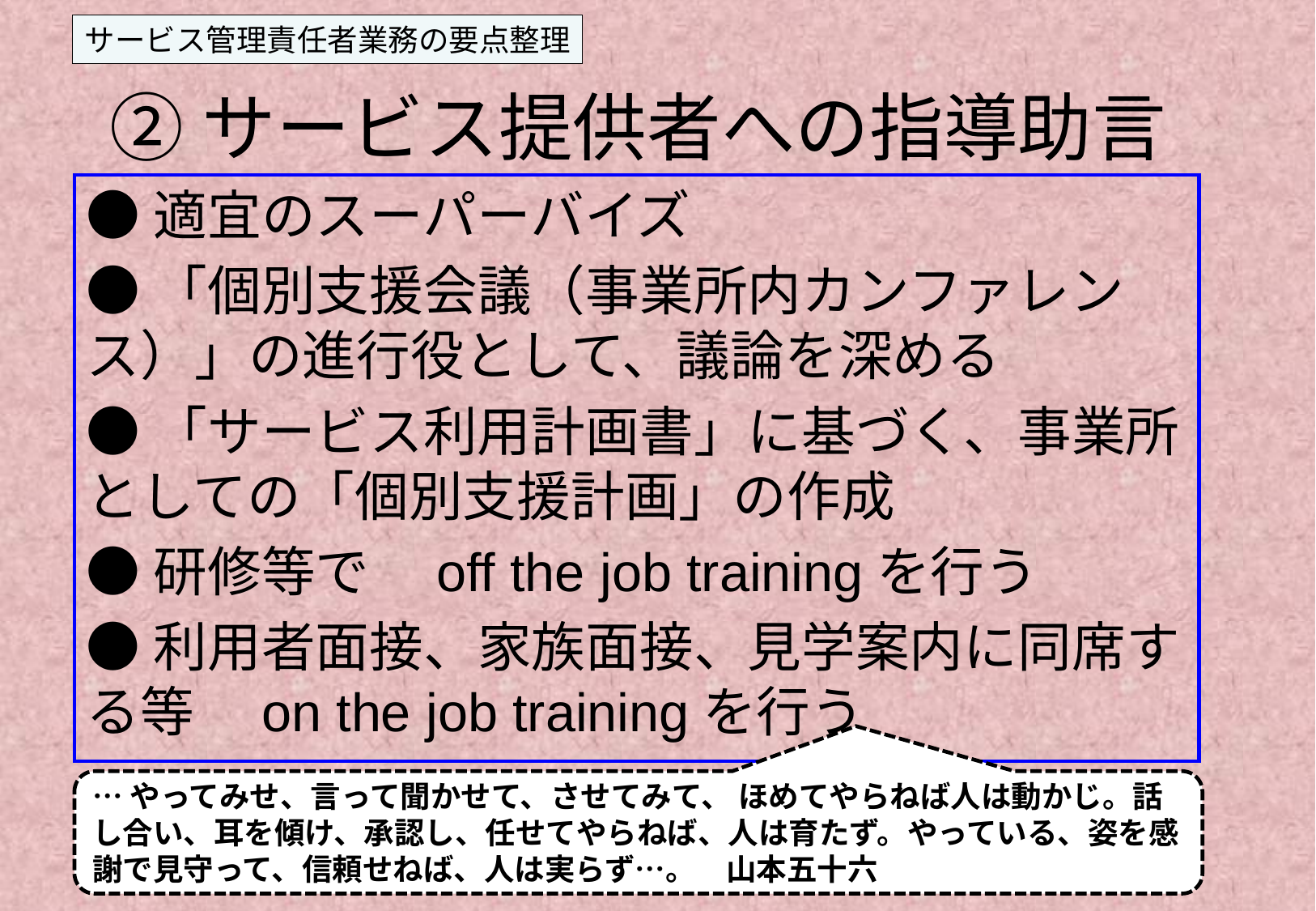

サービス管理責任者業務の要点整理
# ②サービス提供者への指導助言
●適宜のスーパーバイズ
●「個別支援会議（事業所内カンファレンス）」の進行役として、議論を深める
●「サービス利用計画書」に基づく、事業所としての「個別支援計画」の作成
●研修等で　off the job trainingを行う
●利用者面接、家族面接、見学案内に同席する等　on the job trainingを行う

…やってみせ、言って聞かせて、させてみて、 ほめてやらねば人は動かじ。話し合い、耳を傾け、承認し、任せてやらねば、人は育たず。やっている、姿を感謝で見守って、信頼せねば、人は実らず…。　山本五十六